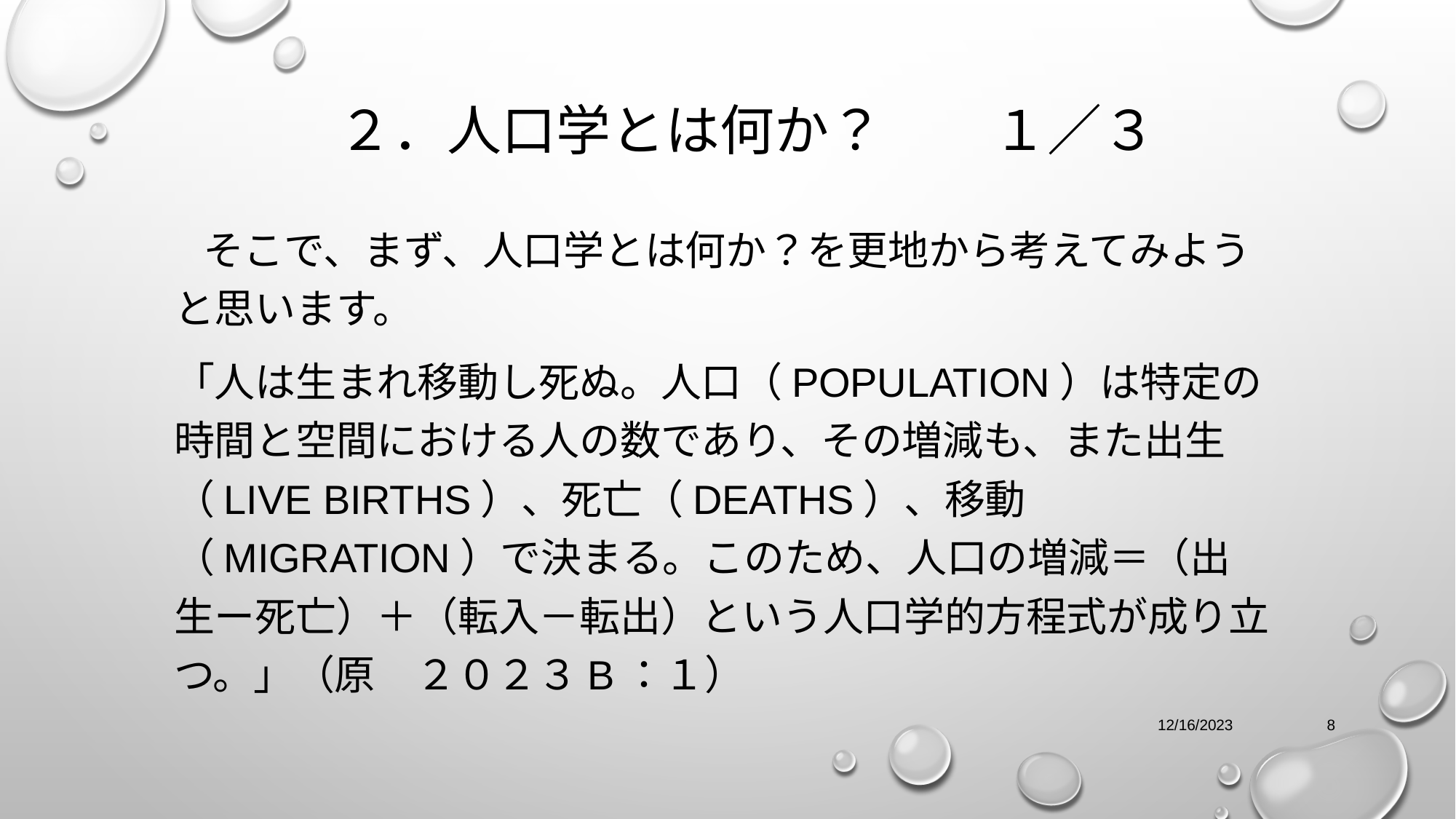

# ２．人口学とは何か？　　１／３
　そこで、まず、人口学とは何か？を更地から考えてみようと思います。
「人は生まれ移動し死ぬ。人口（population）は特定の時間と空間における人の数であり、その増減も、また出生（live births）、死亡（deaths）、移動（migration）で決まる。このため、人口の増減＝（出生ー死亡）＋（転入－転出）という人口学的方程式が成り立つ。」（原　２０２３B：１）

12/16/2023
8